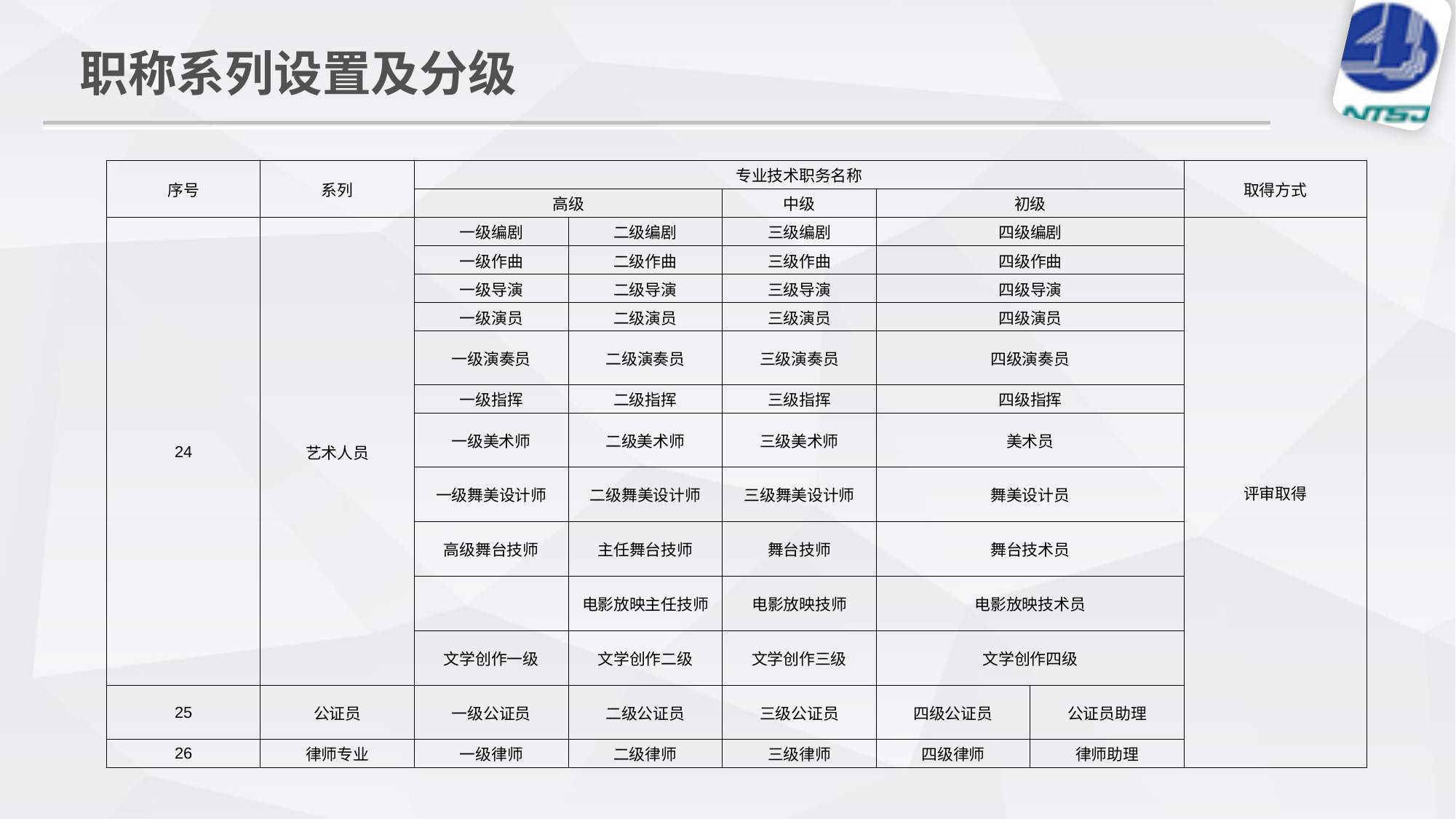

职称系列设置及分级
| 序号 | 系列 | 专业技术职务名称 |  |  |  |  | 取得方式 |
| --- | --- | --- | --- | --- | --- | --- | --- |
|  |  | 高级 |  | 中级 | 初级 |  |  |
| 24 | 艺术人员 | 一级编剧 | 二级编剧 | 三级编剧 | 四级编剧 |  | 评审取得 |
|  |  | 一级作曲 | 二级作曲 | 三级作曲 | 四级作曲 |  |  |
|  |  | 一级导演 | 二级导演 | 三级导演 | 四级导演 |  |  |
|  |  | 一级演员 | 二级演员 | 三级演员 | 四级演员 |  |  |
|  |  | 一级演奏员 | 二级演奏员 | 三级演奏员 | 四级演奏员 |  |  |
|  |  | 一级指挥 | 二级指挥 | 三级指挥 | 四级指挥 |  |  |
|  |  | 一级美术师 | 二级美术师 | 三级美术师 | 美术员 |  |  |
|  |  | 一级舞美设计师 | 二级舞美设计师 | 三级舞美设计师 | 舞美设计员 |  |  |
|  |  | 高级舞台技师 | 主任舞台技师 | 舞台技师 | 舞台技术员 |  |  |
|  |  |  | 电影放映主任技师 | 电影放映技师 | 电影放映技术员 |  |  |
|  |  | 文学创作一级 | 文学创作二级 | 文学创作三级 | 文学创作四级 |  |  |
| 25 | 公证员 | 一级公证员 | 二级公证员 | 三级公证员 | 四级公证员 | 公证员助理 |  |
| 26 | 律师专业 | 一级律师 | 二级律师 | 三级律师 | 四级律师 | 律师助理 |  |